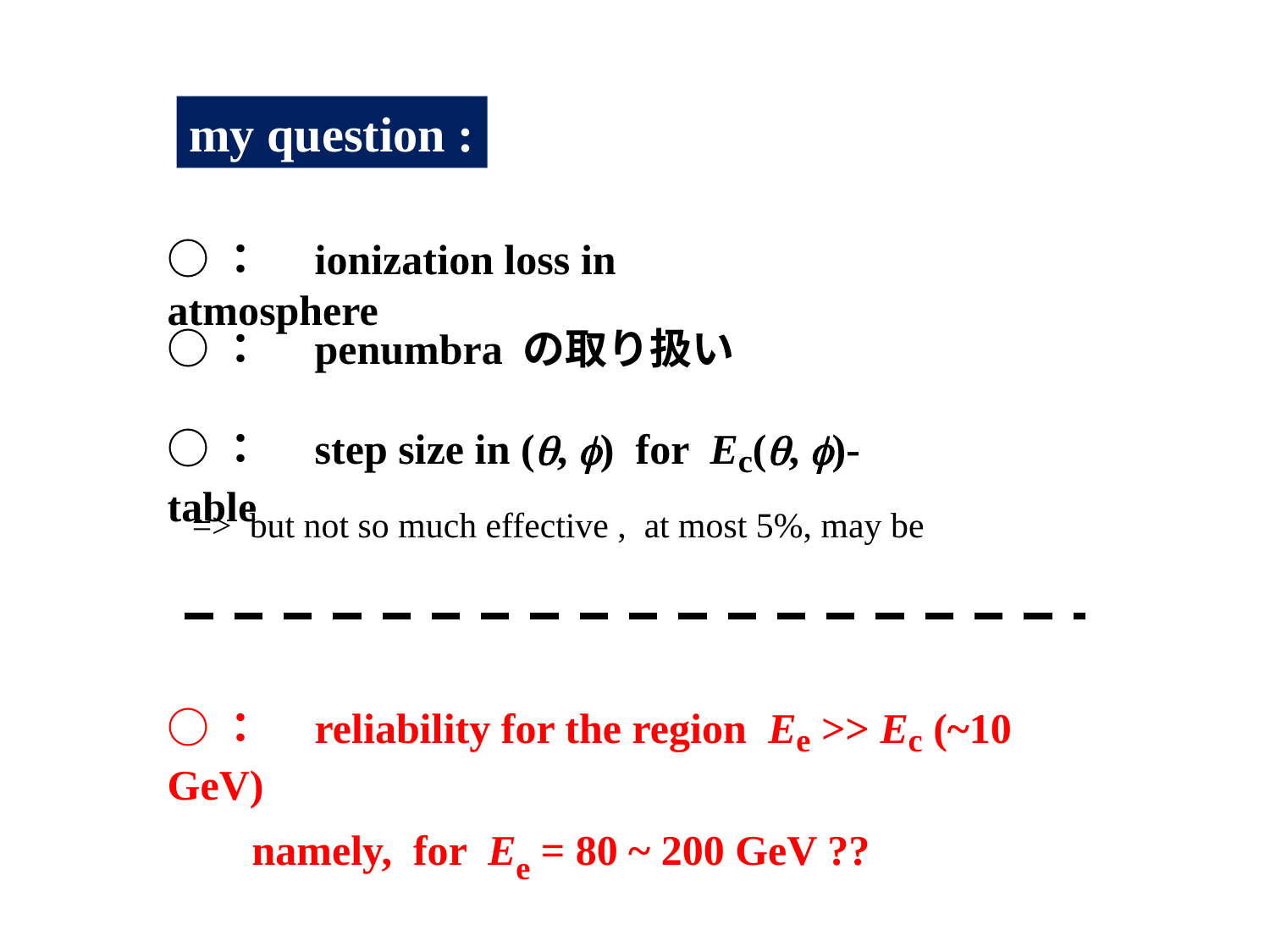

my question :
○：　ionization loss in atmosphere
○：　penumbra の取り扱い
○：　step size in (θ, φ)  for  Ec(θ, φ)-table
=>  but not so much effective ,  at most 5%, may be
○：　reliability for the region  Ee >> Ec (~10 GeV)
        namely,  for  Ee = 80 ~ 200 GeV ??